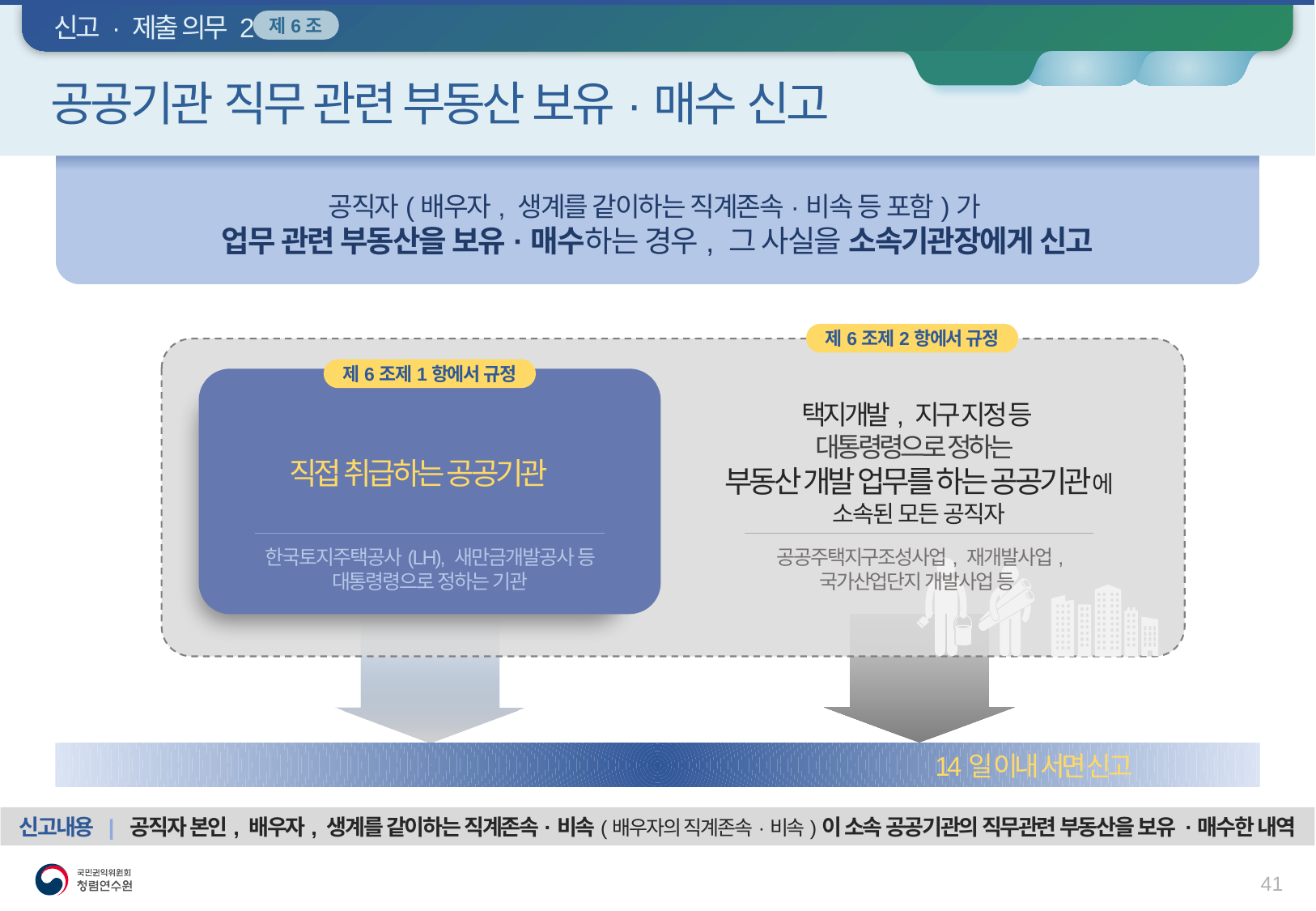

신고 · 제출 의무 2
개요

조치

예시

공공기관 직무 관련 부동산 보유·매수 신고
제6조

공직자(배우자, 생계를 같이하는 직계존속·비속 등 포함)가
업무 관련 부동산을 보유·매수하는 경우, 그 사실을 소속기관장에게 신고
제6조제2항에서 규정

제6조제1항에서 규정

택지개발, 지구 지정 등
대통령령으로 정하는
부동산 개발 업무를 하는 공공기관에
소속된 모든 공직자
부동산을
직접 취급하는 공공기관에
소속된 모든 공직자
한국토지주택공사(LH), 새만금개발공사 등 대통령령으로 정하는 기관
공공주택지구조성사업, 재개발사업, 국가산업단지 개발사업 등

업무와 관련된 부동산을 보유한 사실을 알게 된 날 /  매수 후 등기를 완료한 날부터 14일 이내 서면 신고
신고내용  |  공직자 본인, 배우자, 생계를 같이하는 직계존속·비속(배우자의 직계존속·비속)이 소속 공공기관의 직무관련 부동산을 보유 ·매수한 내역
41